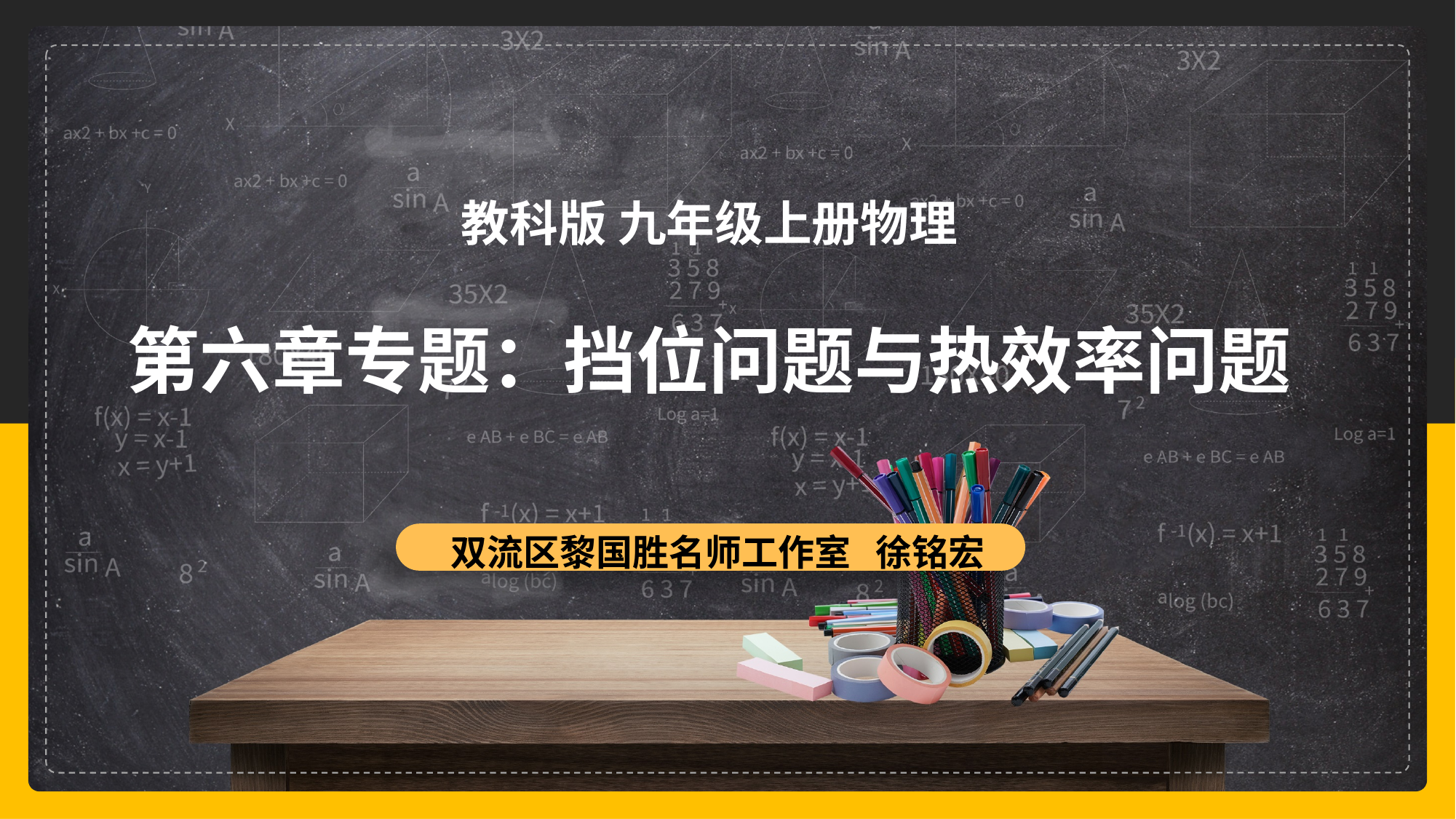

教科版 九年级上册物理
第六章专题：挡位问题与热效率问题
双流区黎国胜名师工作室   徐铭宏